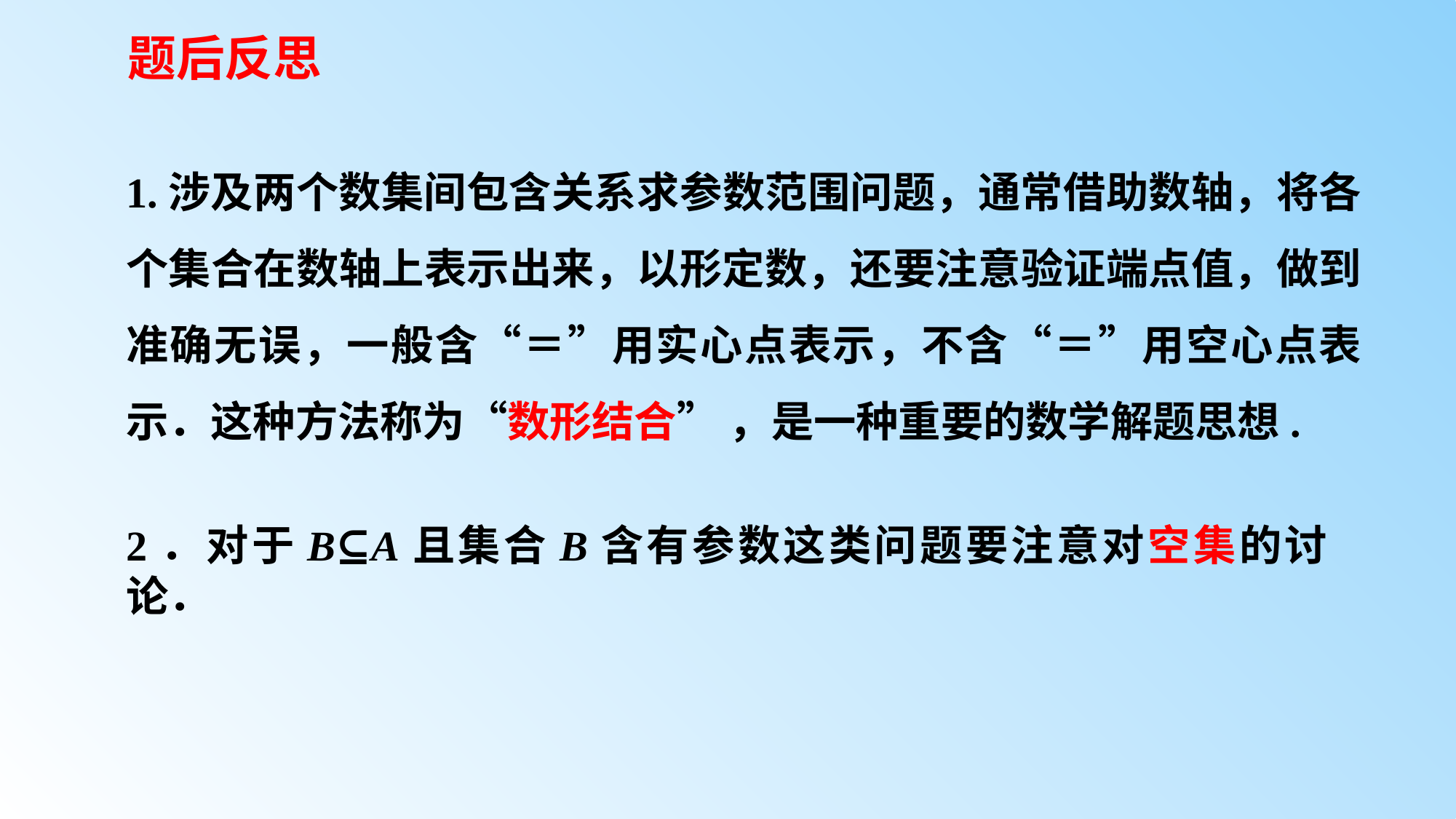

# 题后反思
1.涉及两个数集间包含关系求参数范围问题，通常借助数轴，将各个集合在数轴上表示出来，以形定数，还要注意验证端点值，做到准确无误，一般含“＝”用实心点表示，不含“＝”用空心点表示．这种方法称为“数形结合” ，是一种重要的数学解题思想.
2．对于B⊆A且集合B含有参数这类问题要注意对空集的讨论．